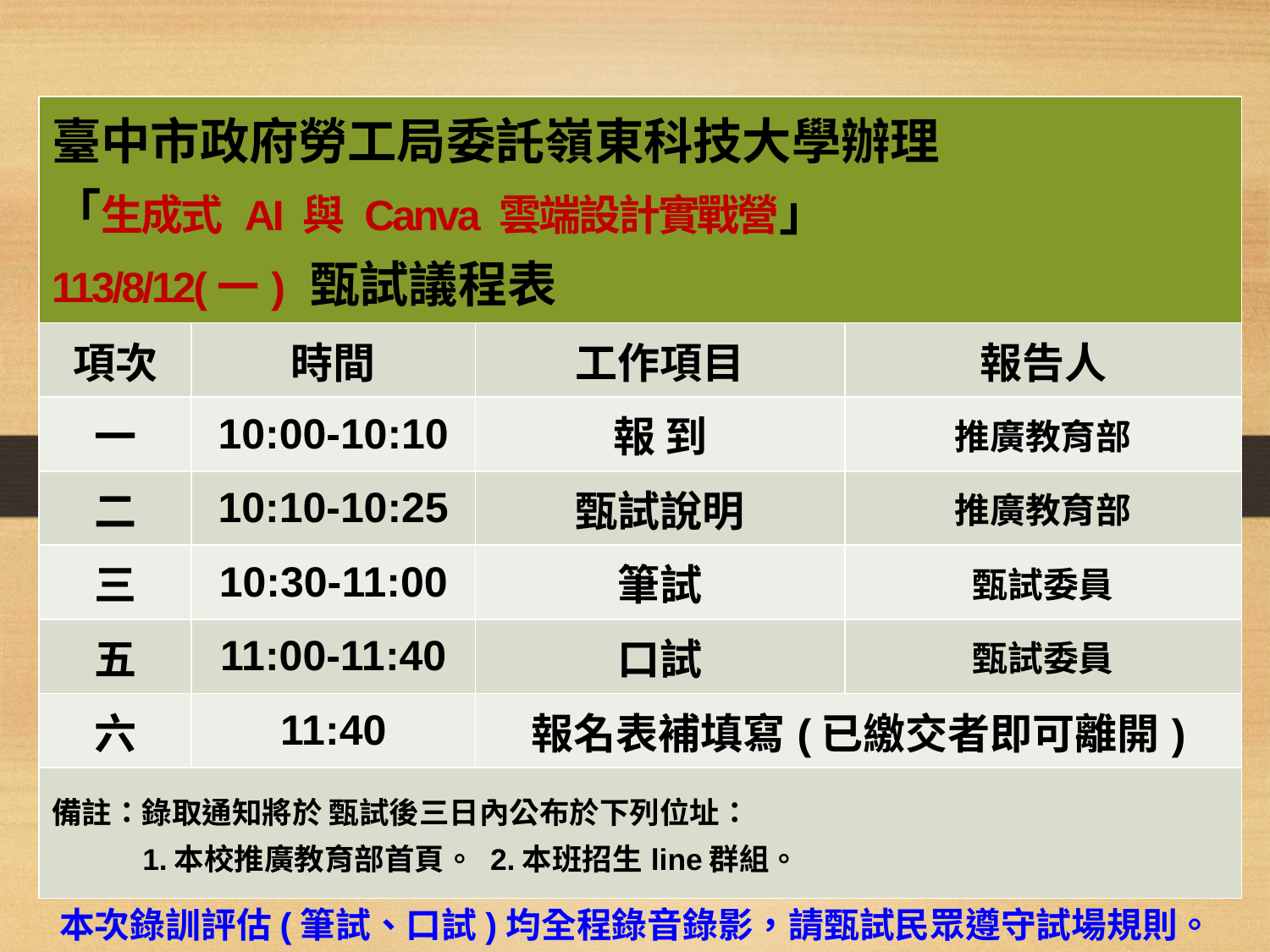

| 臺中市政府勞工局委託嶺東科技大學辦理 「生成式 AI 與 Canva 雲端設計實戰營」 113/8/12(一) 甄試議程表 |  |  |  |
| --- | --- | --- | --- |
| 項次 | 時間 | 工作項目 | 報告人 |
| 一 | 10:00-10:10 | 報 到 | 推廣教育部 |
| 二 | 10:10-10:25 | 甄試說明 | 推廣教育部 |
| 三 | 10:30-11:00 | 筆試 | 甄試委員 |
| 五 | 11:00-11:40 | 口試 | 甄試委員 |
| 六 | 11:40 | 報名表補填寫(已繳交者即可離開) |  |
| 備註：錄取通知將於 甄試後三日內公布於下列位址： 1.本校推廣教育部首頁。 2.本班招生line群組。 |  |  |  |
本次錄訓評估(筆試、口試)均全程錄音錄影，請甄試民眾遵守試場規則。